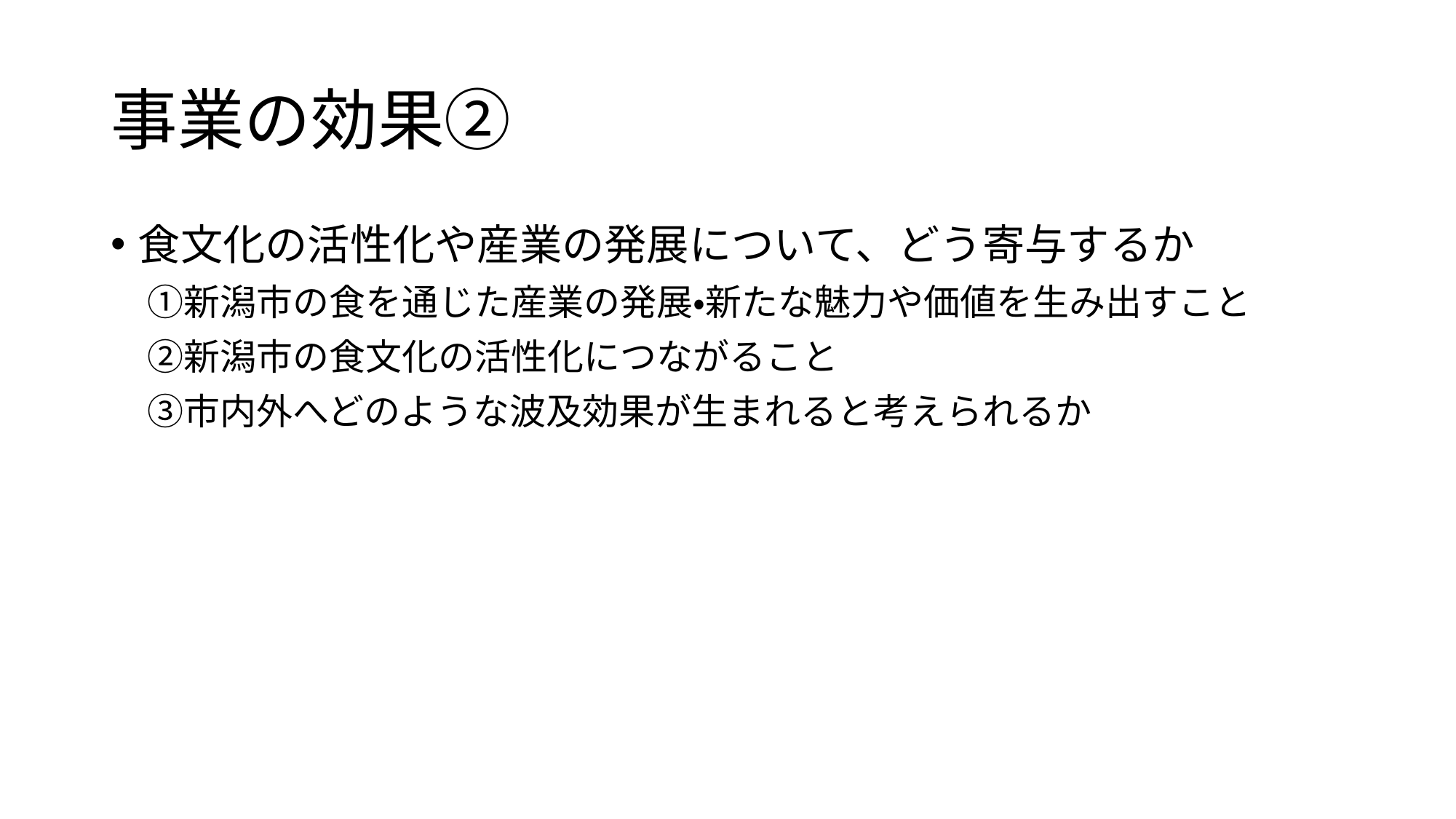

# 事業の効果②
食文化の活性化や産業の発展について、どう寄与するか
　①新潟市の食を通じた産業の発展・新たな魅力や価値を生み出すこと
　②新潟市の食文化の活性化につながること
　③市内外へどのような波及効果が生まれると考えられるか